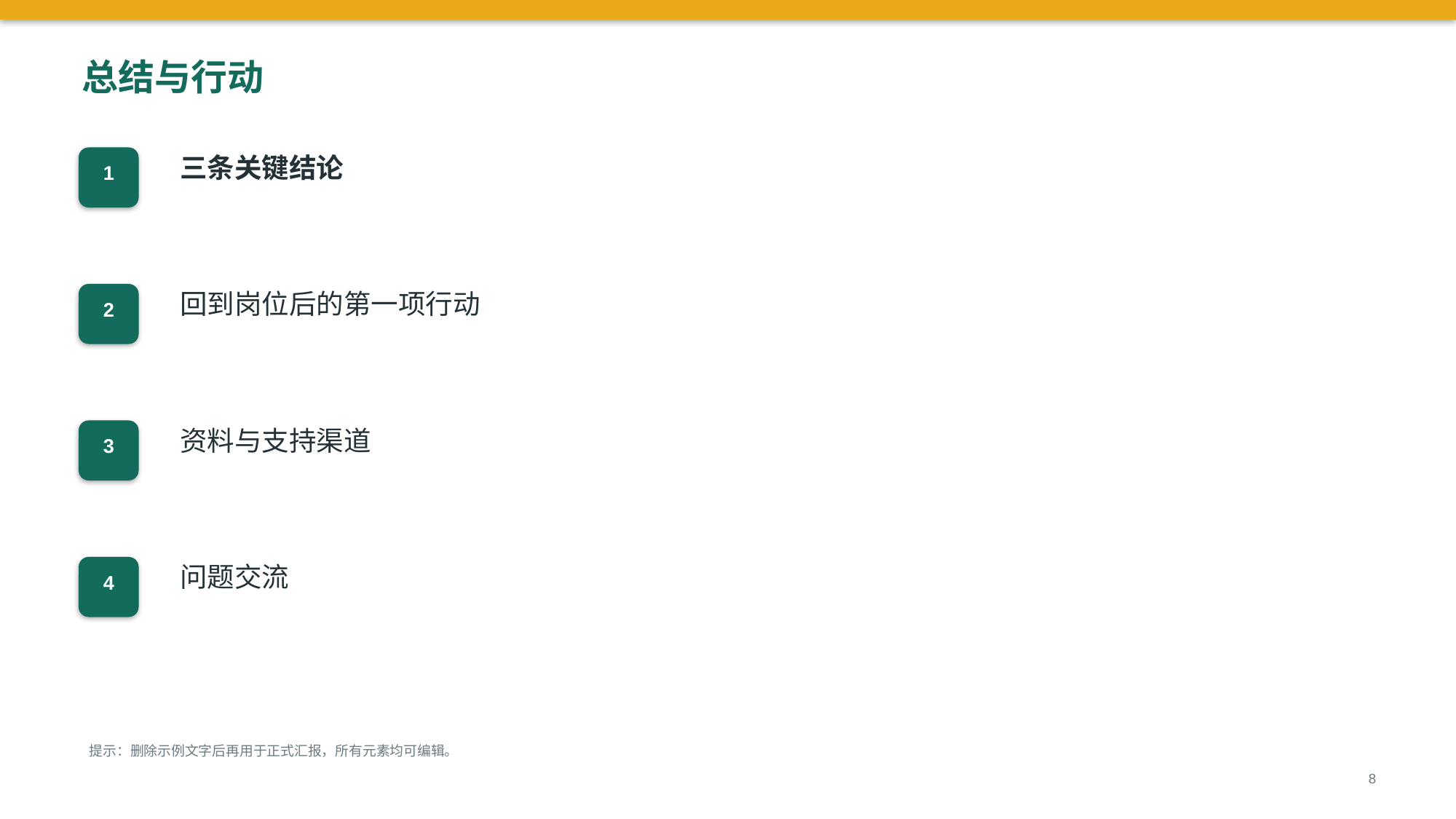

总结与行动
三条关键结论

1
回到岗位后的第一项行动

2
资料与支持渠道

3
问题交流

4
提示：删除示例文字后再用于正式汇报，所有元素均可编辑。
8